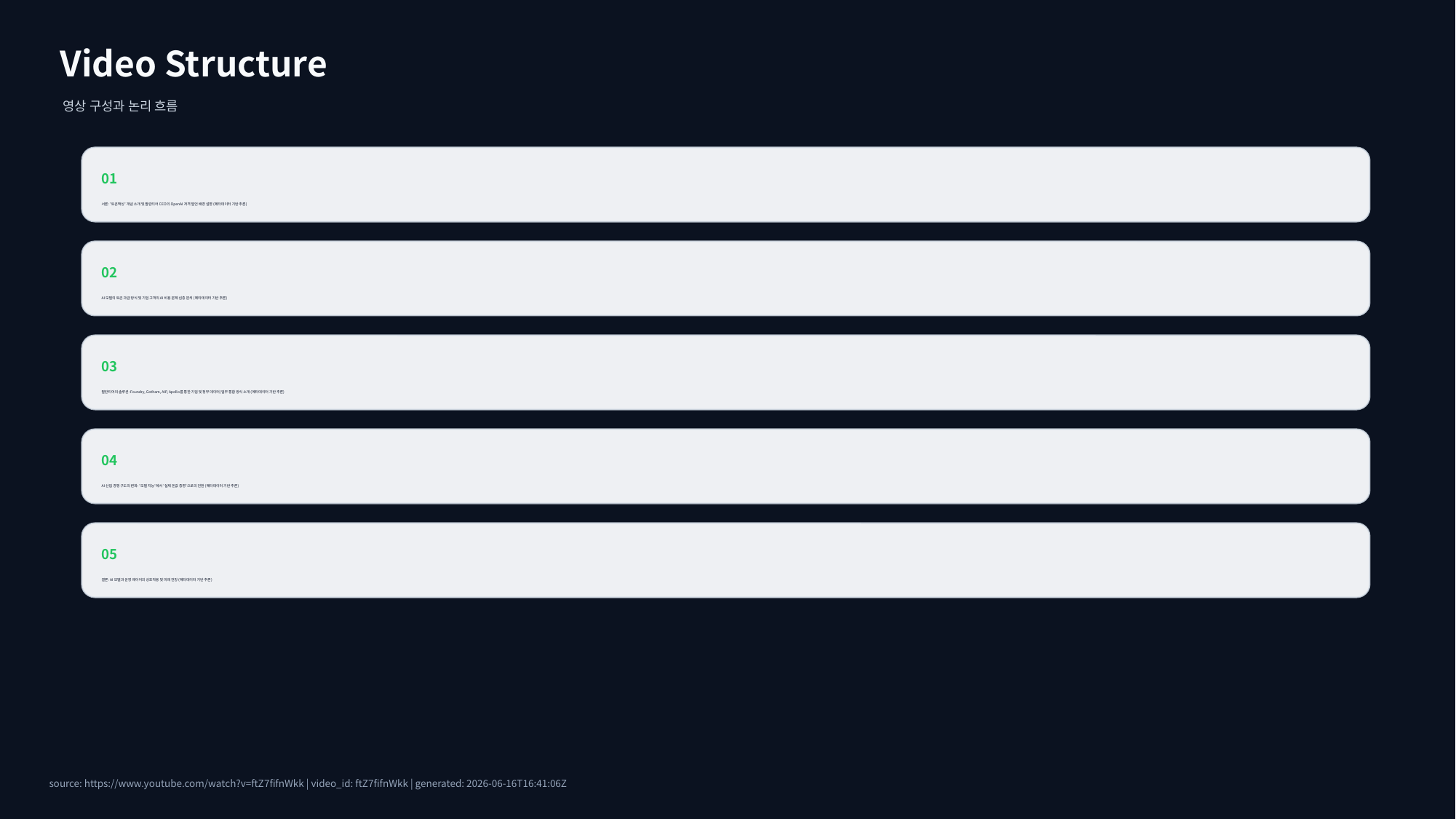

Video Structure
영상 구성과 논리 흐름

01
서론: '토큰맥싱' 개념 소개 및 팔란티어 CEO의 OpenAI 저격 발언 배경 설명 (메타데이터 기반 추론)

02
AI 모델의 토큰 과금 방식 및 기업 고객의 AI 비용 문제 심층 분석 (메타데이터 기반 추론)

03
팔란티어의 솔루션: Foundry, Gotham, AIP, Apollo를 통한 기업 및 정부 데이터/업무 통합 방식 소개 (메타데이터 기반 추론)

04
AI 산업 경쟁 구도의 변화: '모델 지능'에서 '실제 돈값 증명'으로의 전환 (메타데이터 기반 추론)

05
결론: AI 모델과 운영 레이어의 상호작용 및 미래 전망 (메타데이터 기반 추론)
source: https://www.youtube.com/watch?v=ftZ7fifnWkk | video_id: ftZ7fifnWkk | generated: 2026-06-16T16:41:06Z